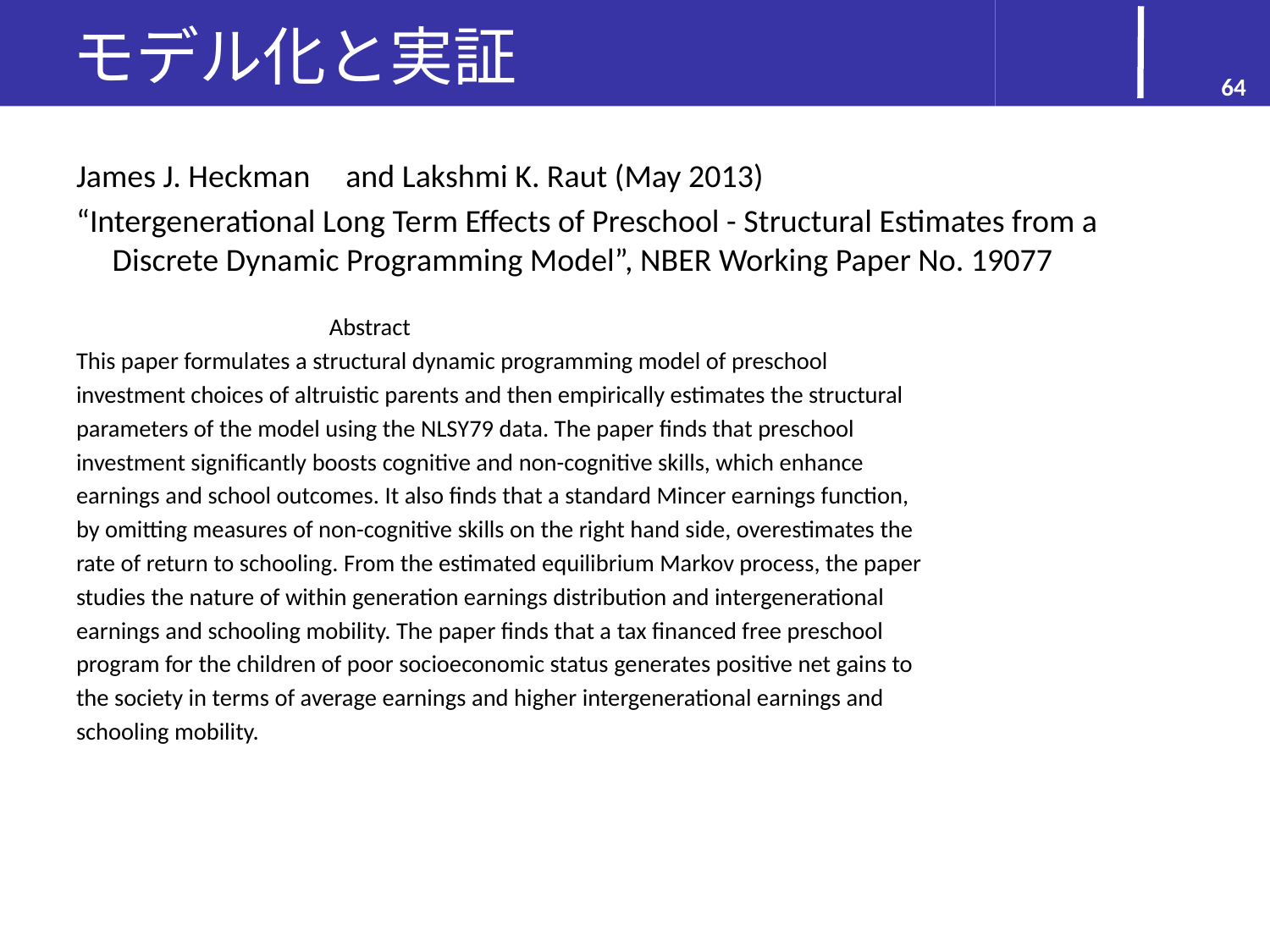

# モデル化と実証
64
James J. Heckman　and Lakshmi K. Raut (May 2013)
“Intergenerational Long Term Effects of Preschool - Structural Estimates from a Discrete Dynamic Programming Model”, NBER Working Paper No. 19077

                                              Abstract
This paper formulates a structural dynamic programming model of preschool
investment choices of altruistic parents and then empirically estimates the structural
parameters of the model using the NLSY79 data. The paper finds that preschool
investment significantly boosts cognitive and non-cognitive skills, which enhance
earnings and school outcomes. It also finds that a standard Mincer earnings function,
by omitting measures of non-cognitive skills on the right hand side, overestimates the
rate of return to schooling. From the estimated equilibrium Markov process, the paper
studies the nature of within generation earnings distribution and intergenerational
earnings and schooling mobility. The paper finds that a tax financed free preschool
program for the children of poor socioeconomic status generates positive net gains to
the society in terms of average earnings and higher intergenerational earnings and
schooling mobility.